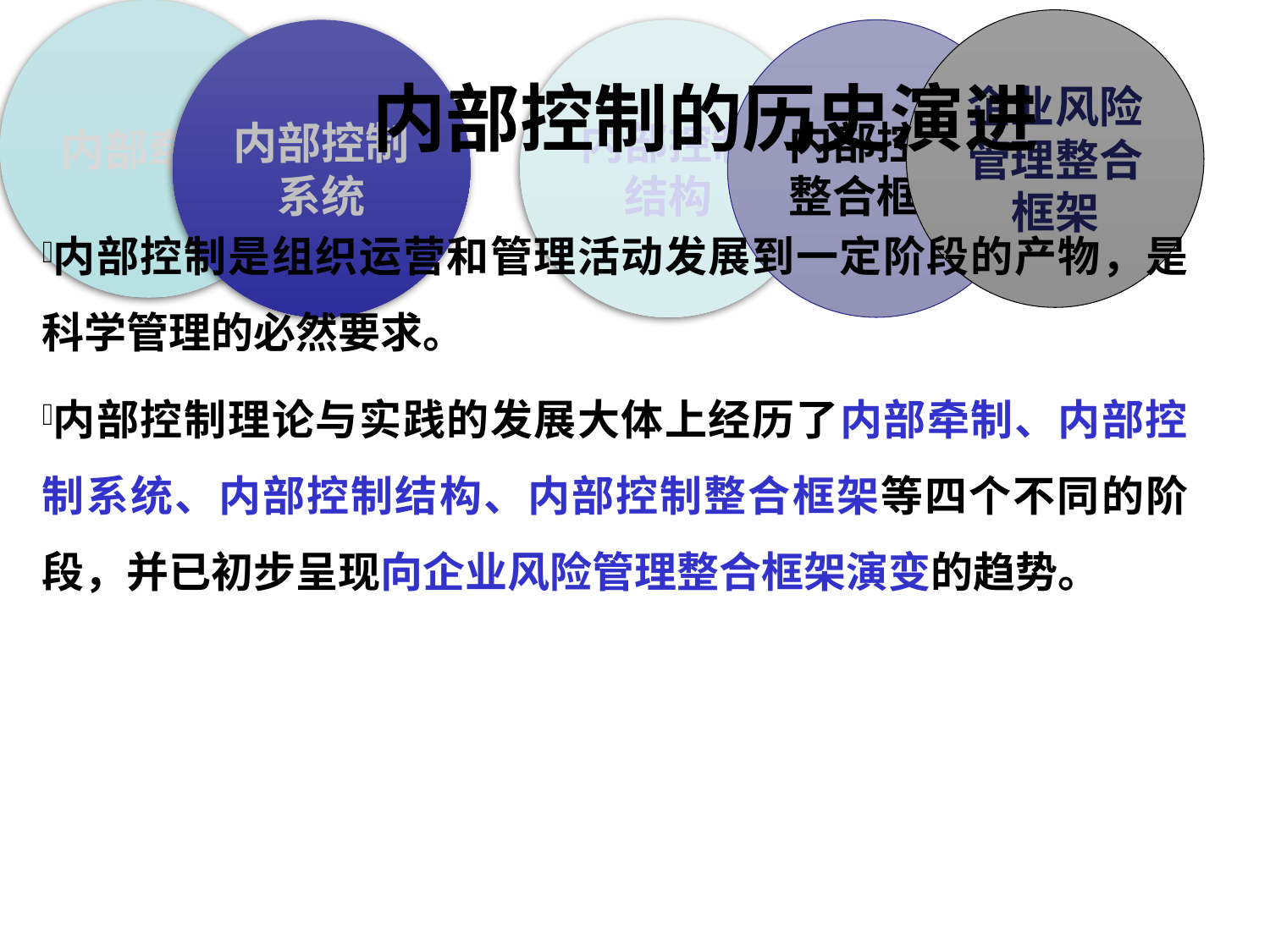

内部控制的历史演进
内部控制是组织运营和管理活动发展到一定阶段的产物，是科学管理的必然要求。
内部控制理论与实践的发展大体上经历了内部牵制、内部控制系统、内部控制结构、内部控制整合框架等四个不同的阶段，并已初步呈现向企业风险管理整合框架演变的趋势。
内部牵制
内部控制系统
内部控制结构
内部控制整合框架
企业风险管理整合框架